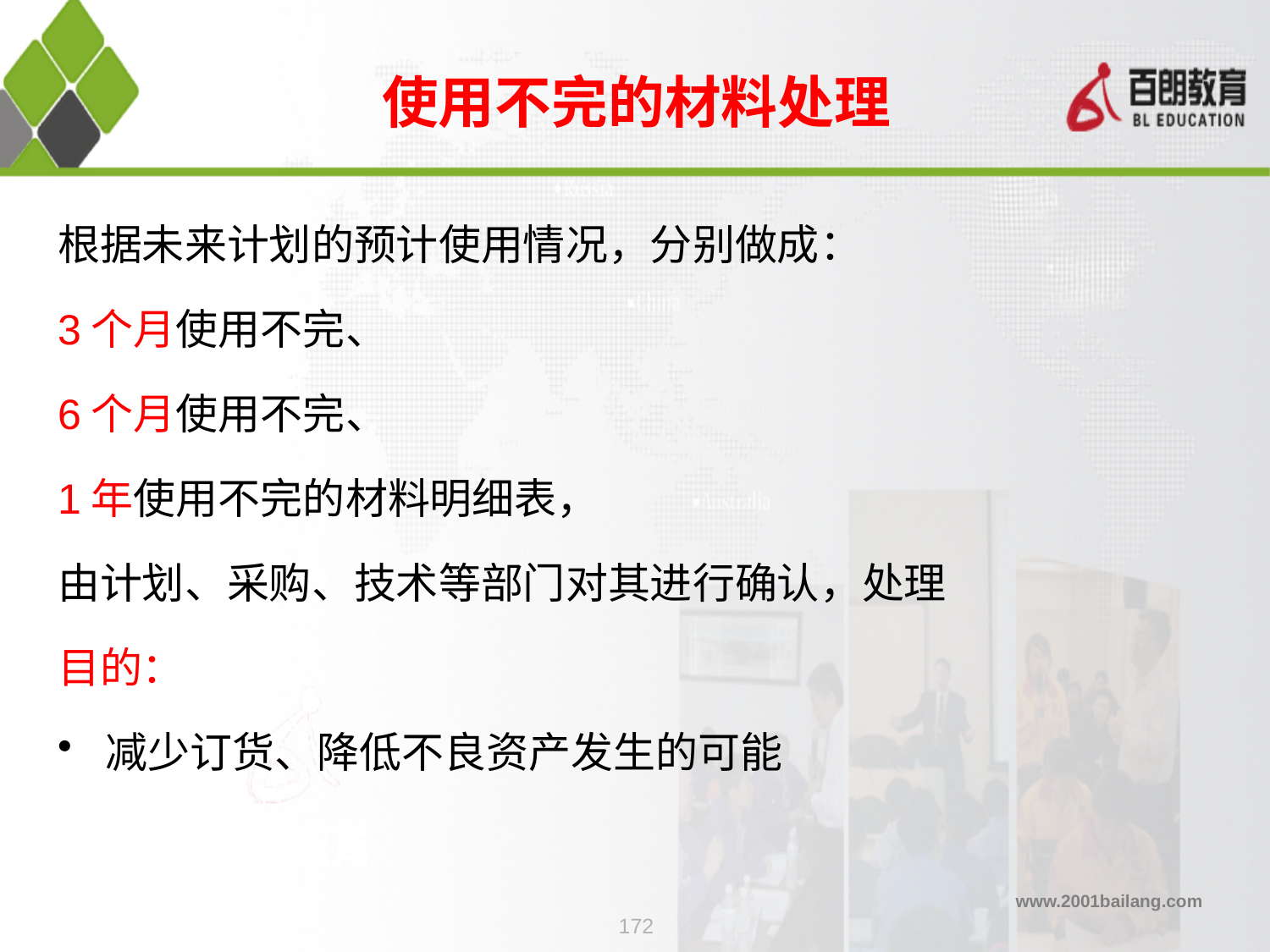

# 使用不完的材料处理
根据未来计划的预计使用情况，分别做成：
3个月使用不完、
6个月使用不完、
1年使用不完的材料明细表，
由计划、采购、技术等部门对其进行确认，处理
目的：
减少订货、降低不良资产发生的可能
172